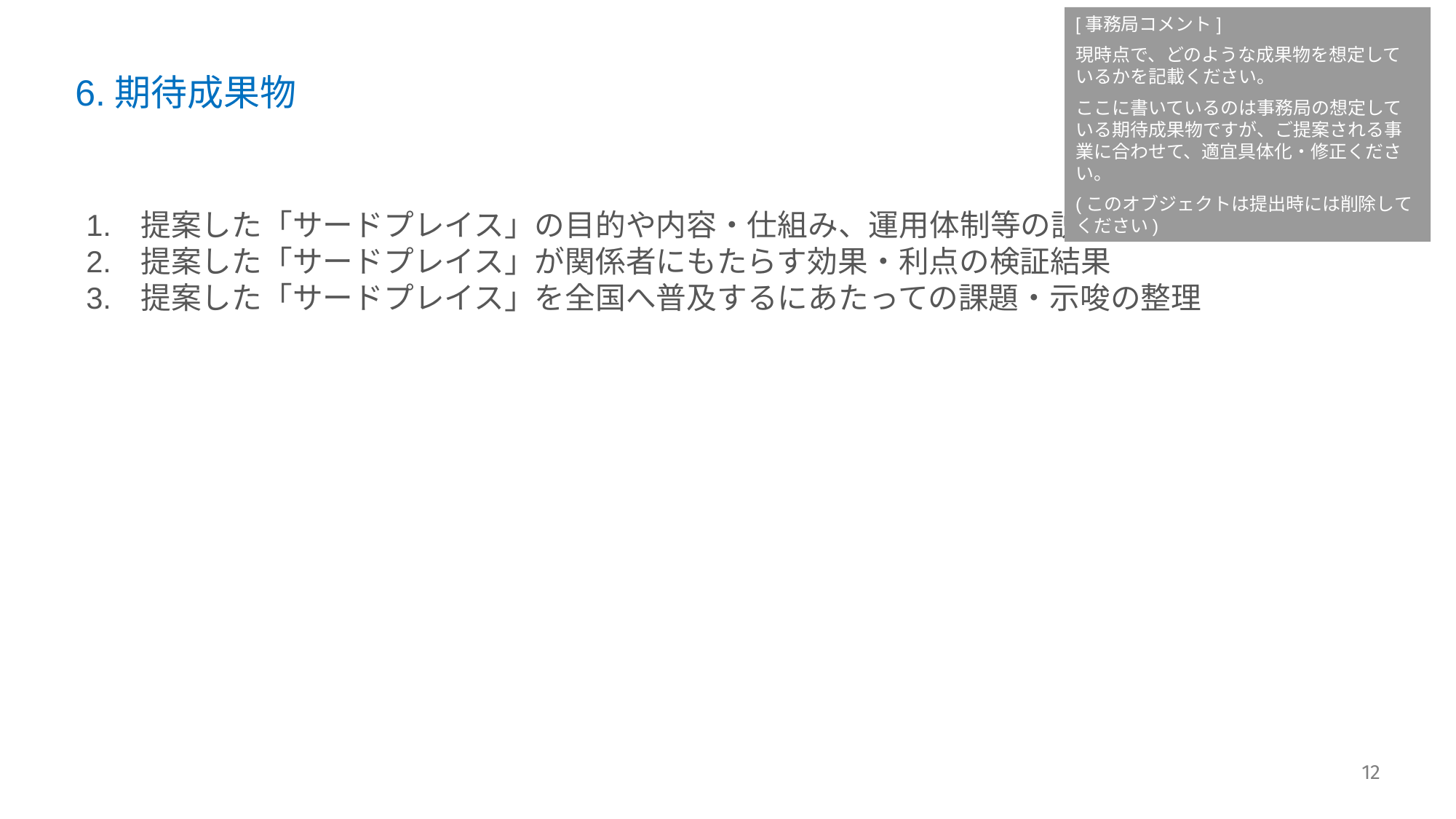

[事務局コメント]
現時点で、どのような成果物を想定しているかを記載ください。
ここに書いているのは事務局の想定している期待成果物ですが、ご提案される事業に合わせて、適宜具体化・修正ください。
(このオブジェクトは提出時には削除してください)
# 6.期待成果物
提案した「サードプレイス」の目的や内容・仕組み、運用体制等の説明
提案した「サードプレイス」が関係者にもたらす効果・利点の検証結果
提案した「サードプレイス」を全国へ普及するにあたっての課題・示唆の整理